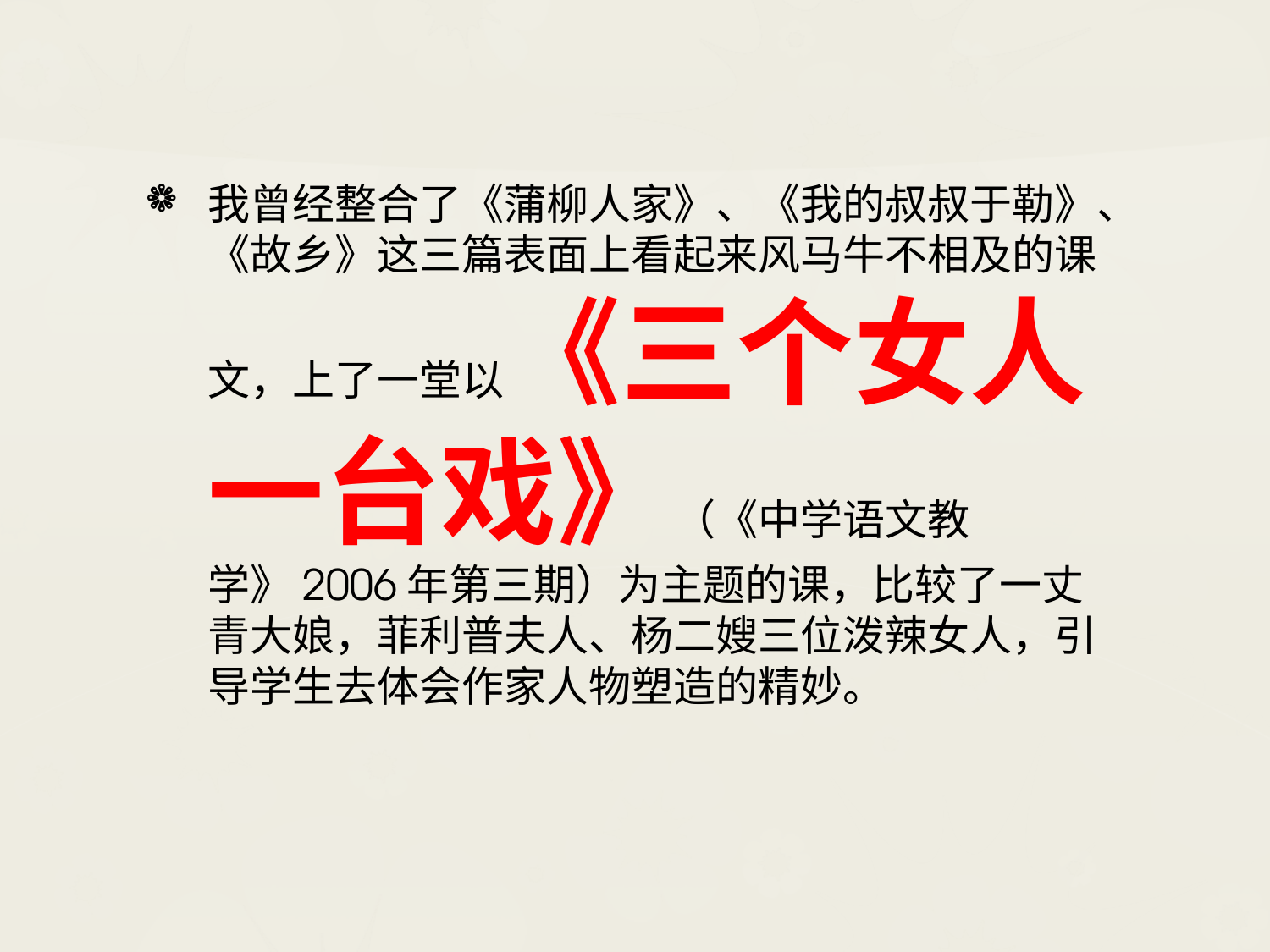

#
我曾经整合了《蒲柳人家》、《我的叔叔于勒》、《故乡》这三篇表面上看起来风马牛不相及的课文，上了一堂以《三个女人一台戏》（《中学语文教学》2006年第三期）为主题的课，比较了一丈青大娘，菲利普夫人、杨二嫂三位泼辣女人，引导学生去体会作家人物塑造的精妙。